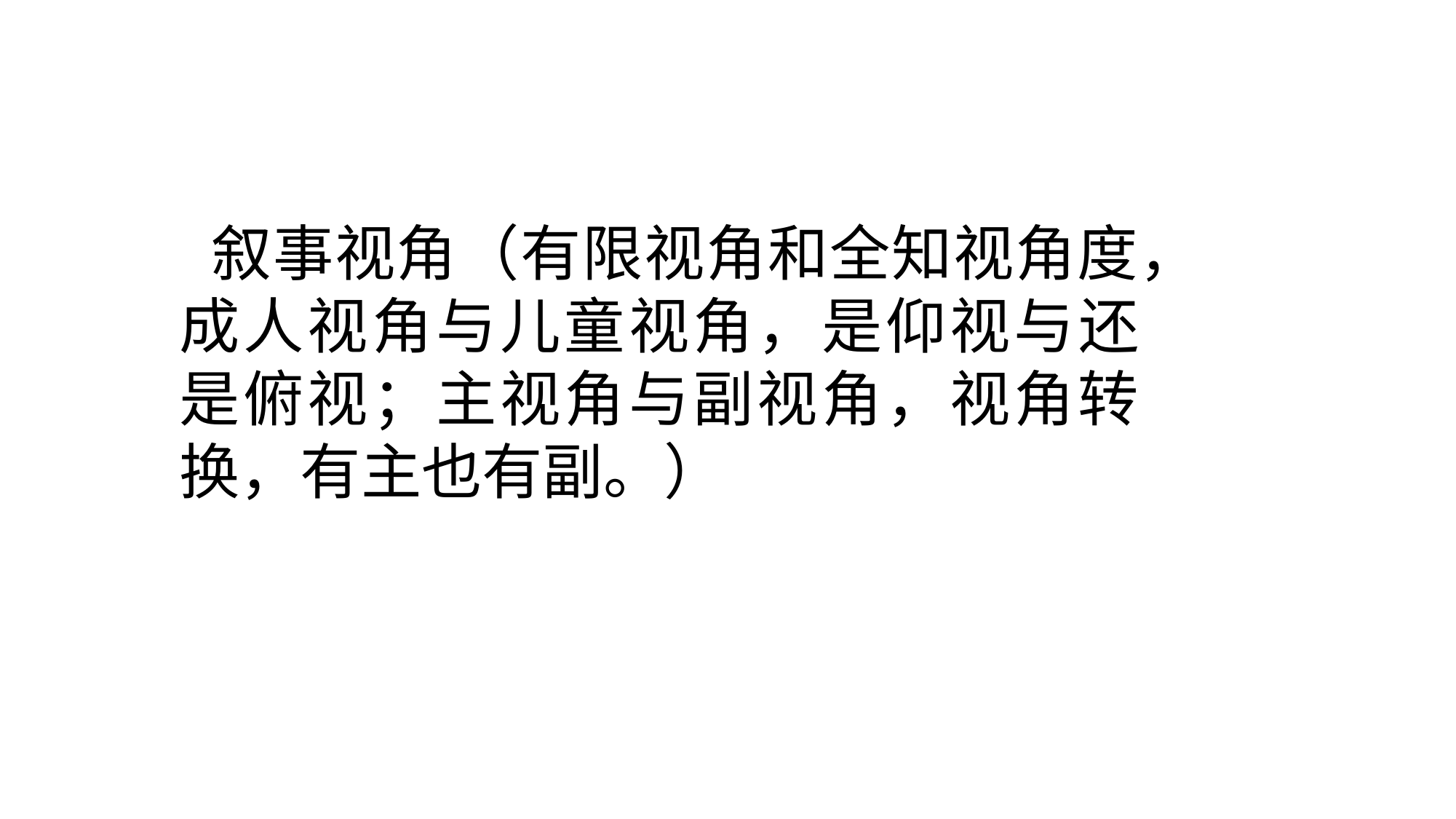

叙事视角（有限视角和全知视角度，成人视角与儿童视角，是仰视与还是俯视；主视角与副视角，视角转换，有主也有副。）